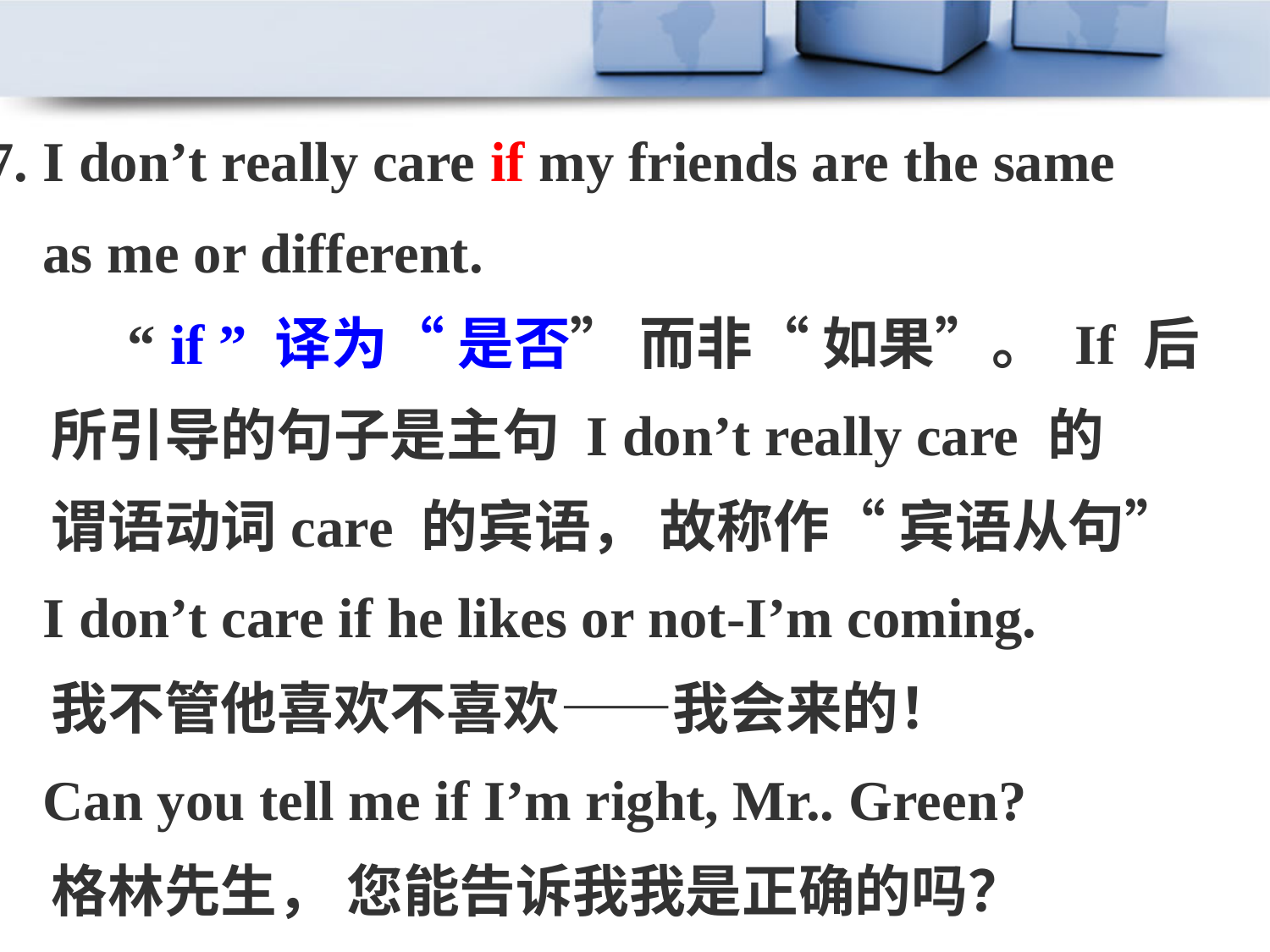

7. I don’t really care if my friends are the same
    as me or different.
          “ if ” 译为“ 是否” 而非“ 如果”。 If 后
    所引导的句子是主句 I don’t really care 的
    谓语动词care 的宾语， 故称作“ 宾语从句”
    I don’t care if he likes or not-I’m coming.
    我不管他喜欢不喜欢——我会来的！
    Can you tell me if I’m right, Mr.. Green?
    格林先生， 您能告诉我我是正确的吗？